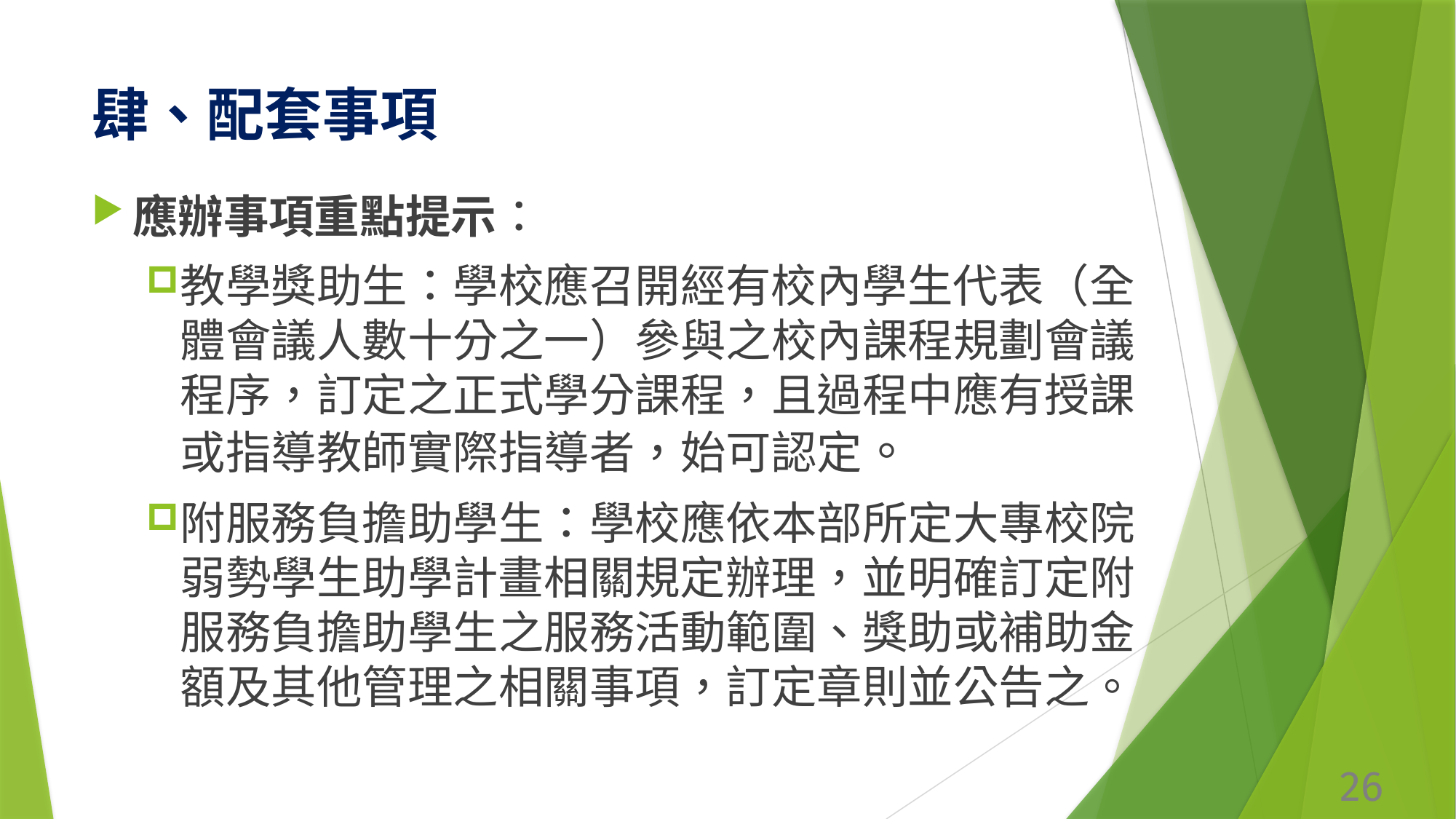

# 肆、配套事項
應辦事項重點提示：
教學獎助生：學校應召開經有校內學生代表（全體會議人數十分之一）參與之校內課程規劃會議程序，訂定之正式學分課程，且過程中應有授課或指導教師實際指導者，始可認定。
附服務負擔助學生：學校應依本部所定大專校院弱勢學生助學計畫相關規定辦理，並明確訂定附服務負擔助學生之服務活動範圍、獎助或補助金額及其他管理之相關事項，訂定章則並公告之。

26